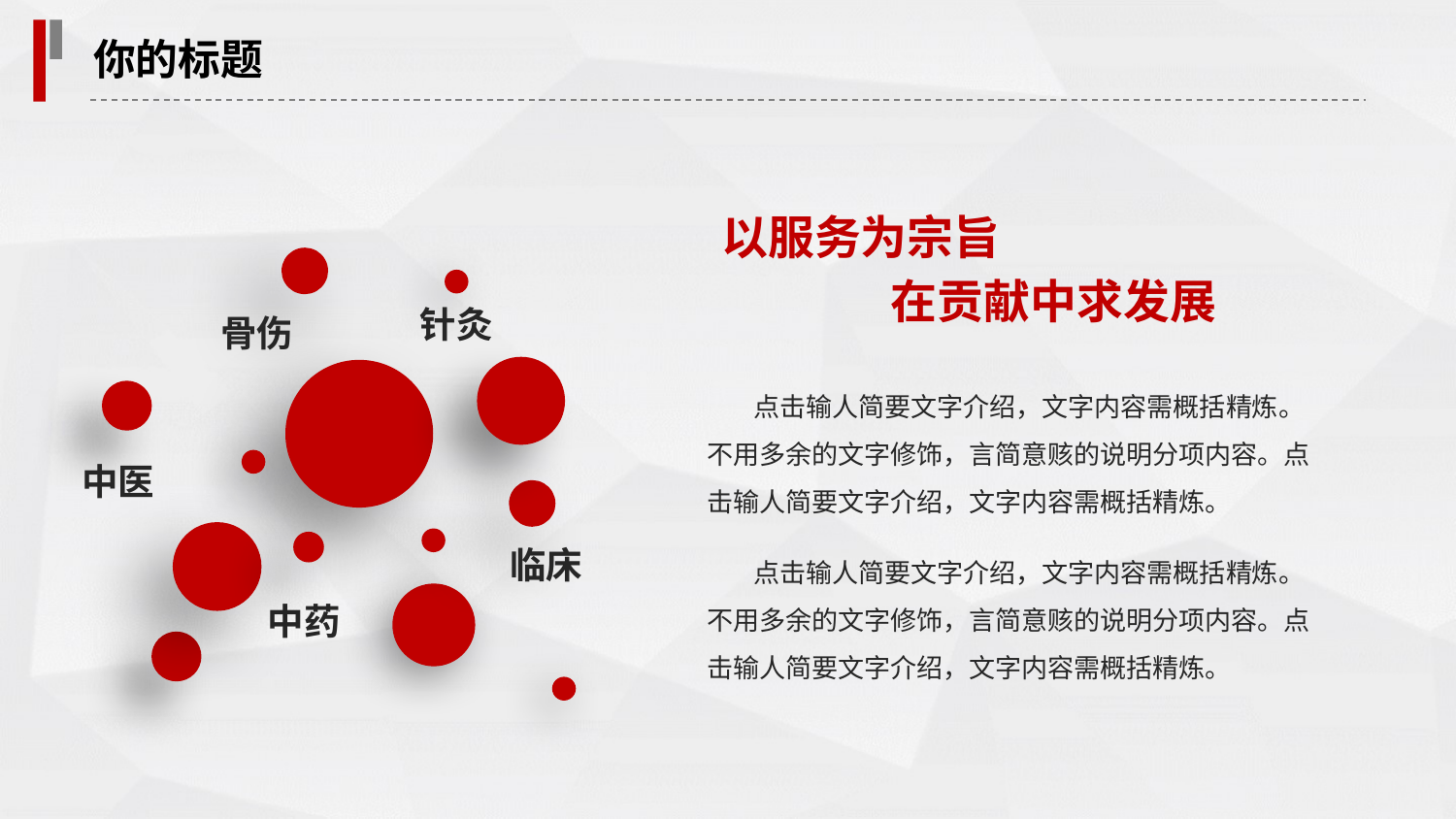

你的标题
以服务为宗旨

在贡献中求发展

针灸
骨伤

       点击输人简要文字介绍，文字内容需概括精炼。不用多余的文字修饰，言简意赅的说明分项内容。点击输人简要文字介绍，文字内容需概括精炼。

中医

       点击输人简要文字介绍，文字内容需概括精炼。不用多余的文字修饰，言简意赅的说明分项内容。点击输人简要文字介绍，文字内容需概括精炼。
临床

中药